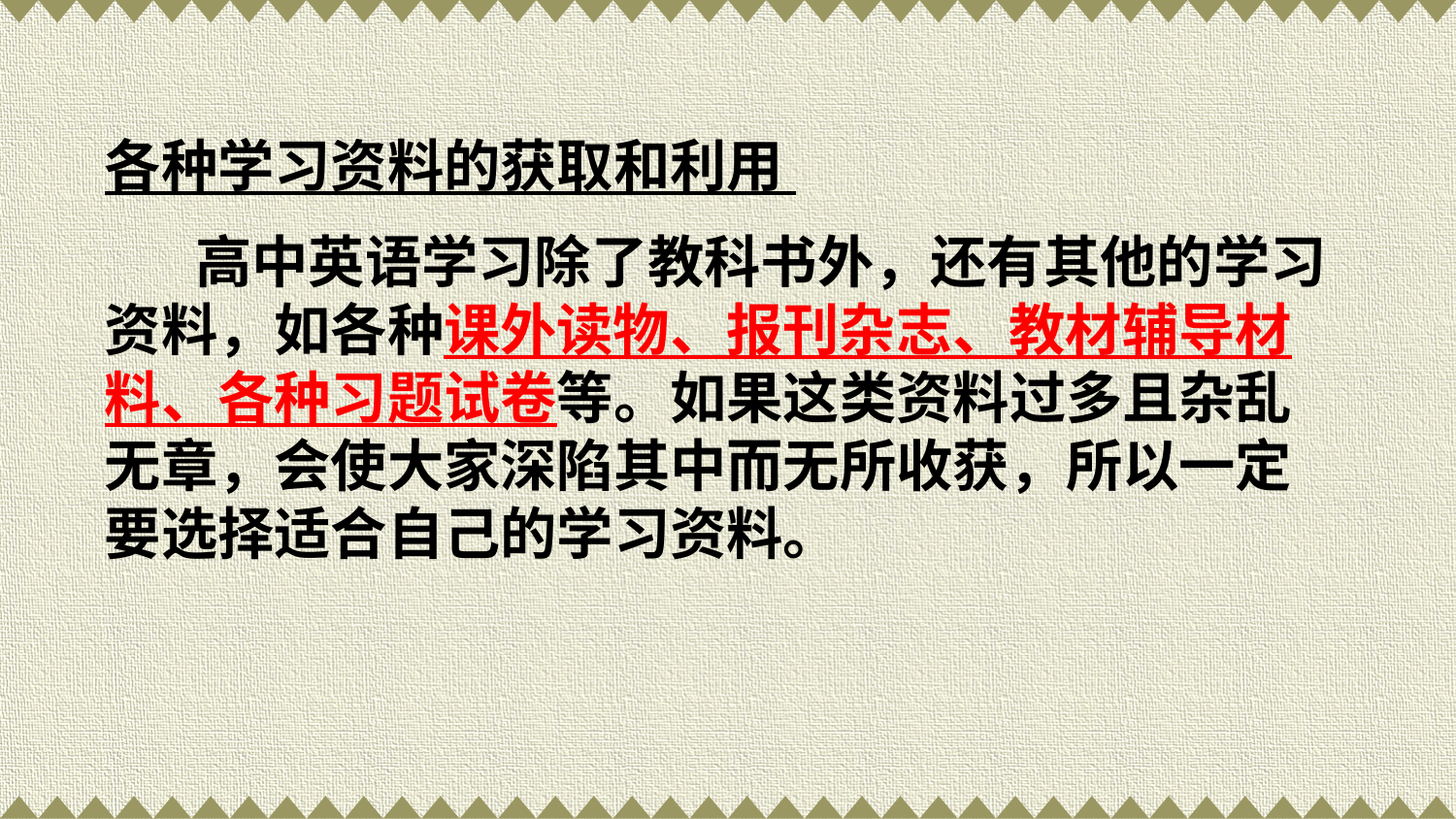

各种学习资料的获取和利用
      高中英语学习除了教科书外，还有其他的学习资料，如各种课外读物、报刊杂志、教材辅导材料、各种习题试卷等。如果这类资料过多且杂乱无章，会使大家深陷其中而无所收获，所以一定要选择适合自己的学习资料。